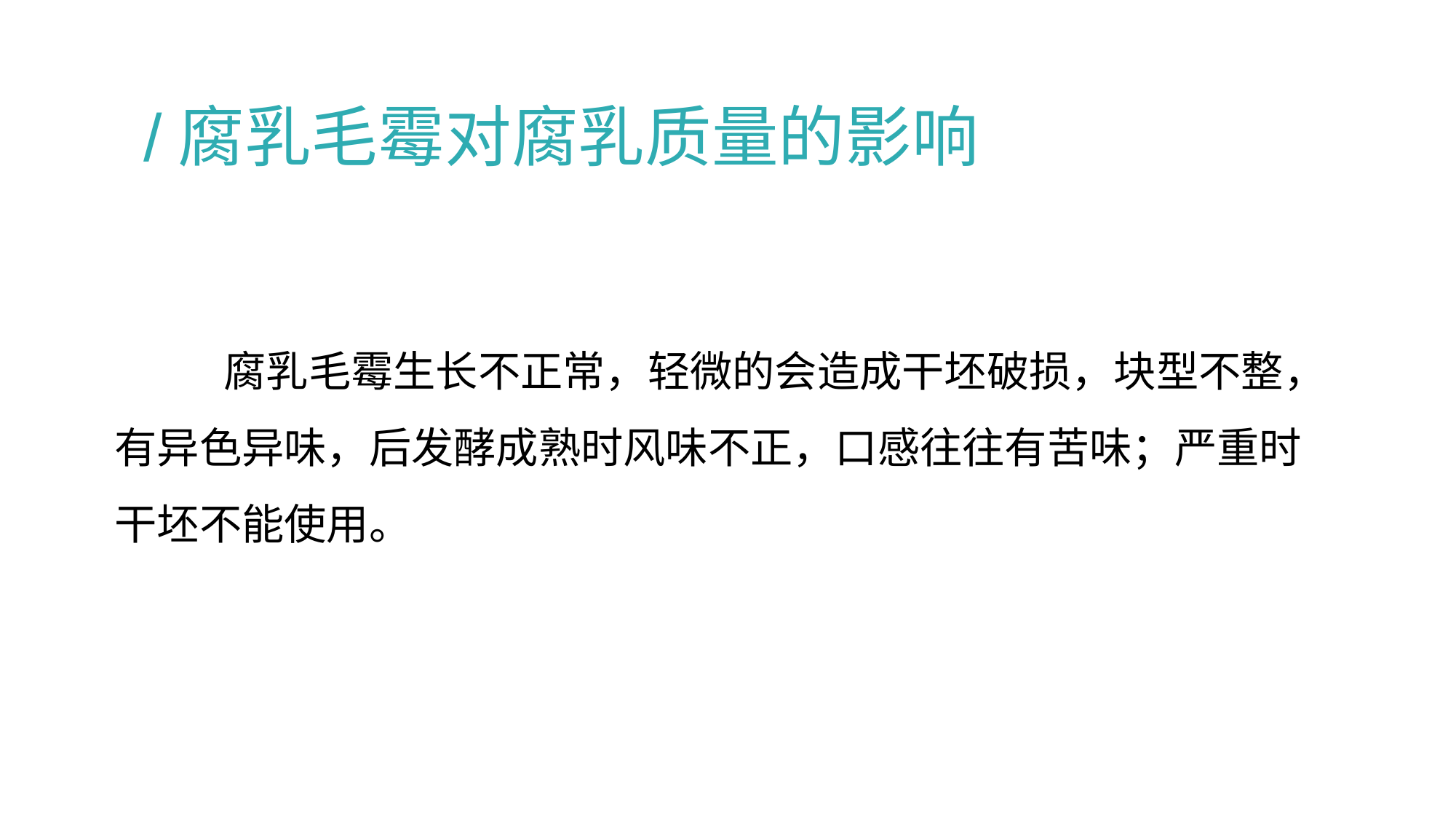

/腐乳毛霉对腐乳质量的影响

	腐乳毛霉生长不正常，轻微的会造成干坯破损，块型不整，有异色异味，后发酵成熟时风味不正，口感往往有苦味；严重时干坯不能使用。